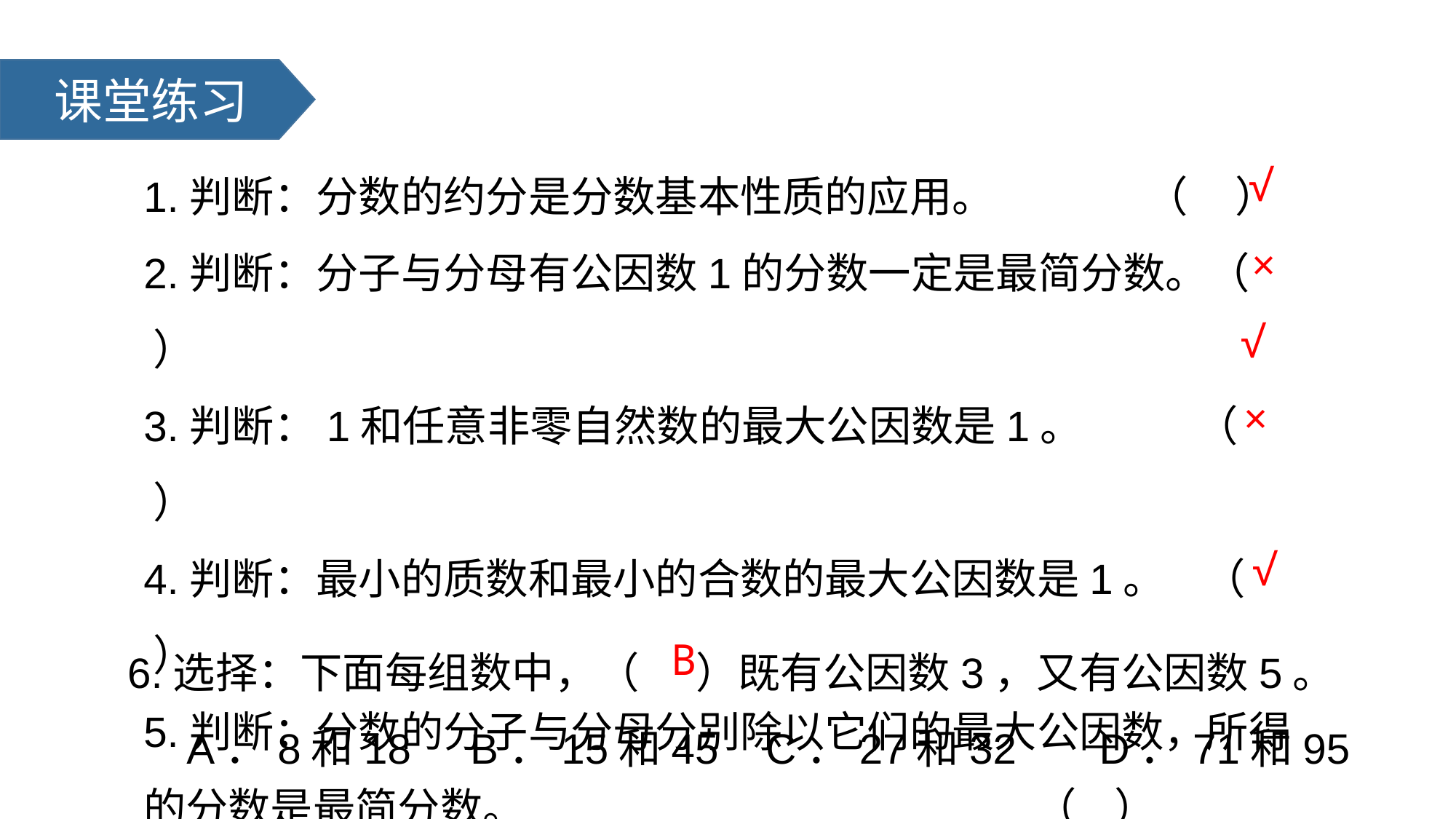

课堂练习
1.判断：分数的约分是分数基本性质的应用。                （     ）
2.判断：分子与分母有公因数1的分数一定是最简分数。（     ）
3.判断：1和任意非零自然数的最大公因数是1。            （     ）
4.判断：最小的质数和最小的合数的最大公因数是1。    （     ）
5.判断：分数的分子与分母分别除以它们的最大公因数，所得的分数是最简分数。                                                      （    ）
√
×
√
×
√
6.选择：下面每组数中，（      ）既有公因数3，又有公因数5。
     A．8和18     B．15和45    C．27和32       D．71和95
B